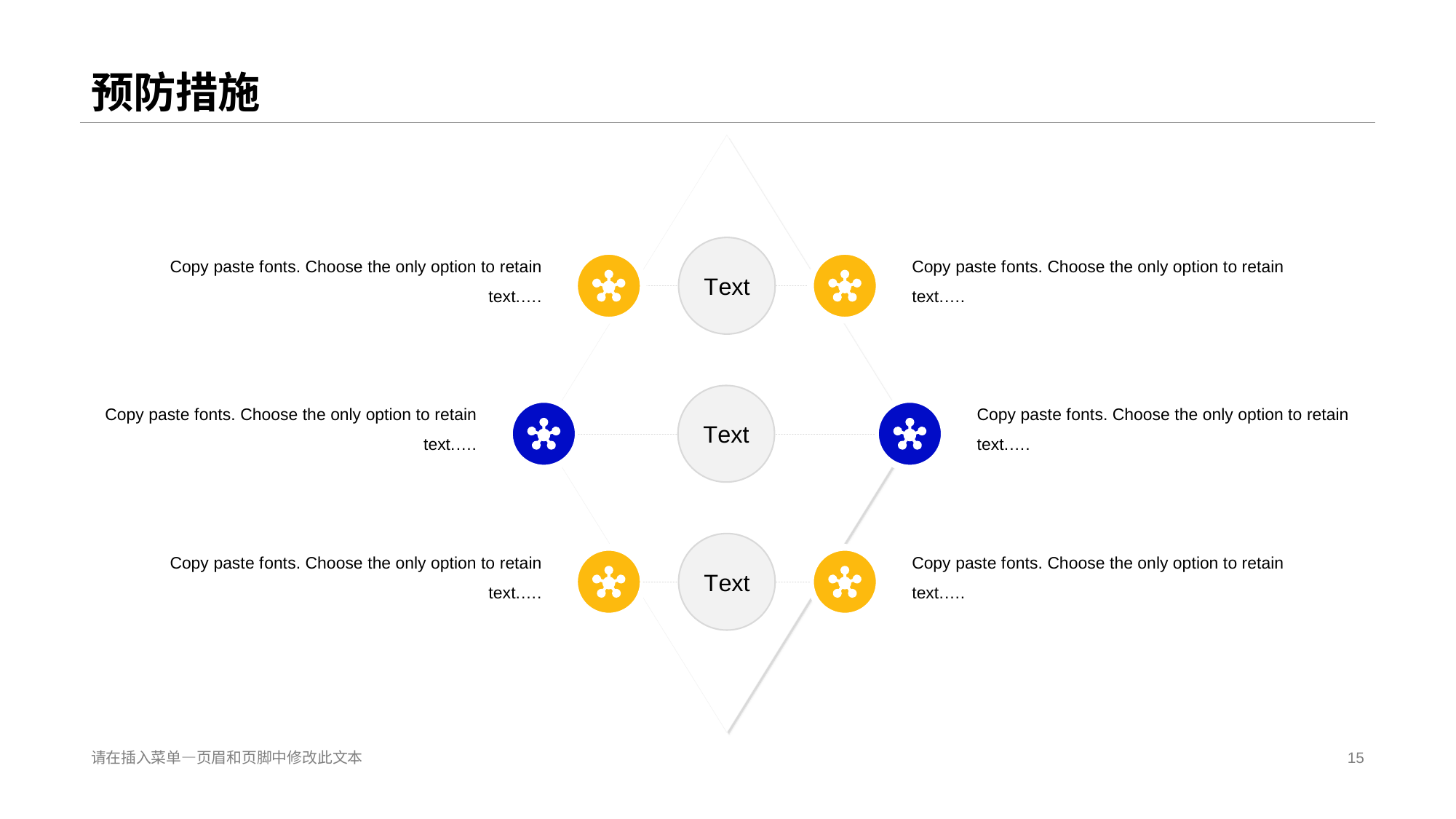

# 预防措施

T ext
Copy paste f onts. Choose the only option to retain text.….
Copy paste f onts. Choose the only option to retain text.….

T ext
Copy paste f onts. Choose the only option to retain text.….
Copy paste f onts. Choose the only option to retain text.….

T ext
Copy paste f onts. Choose the only option to retain text.….
Copy paste f onts. Choose the only option to retain text.….

请在插入菜单—页眉和页脚中修改此文本
15